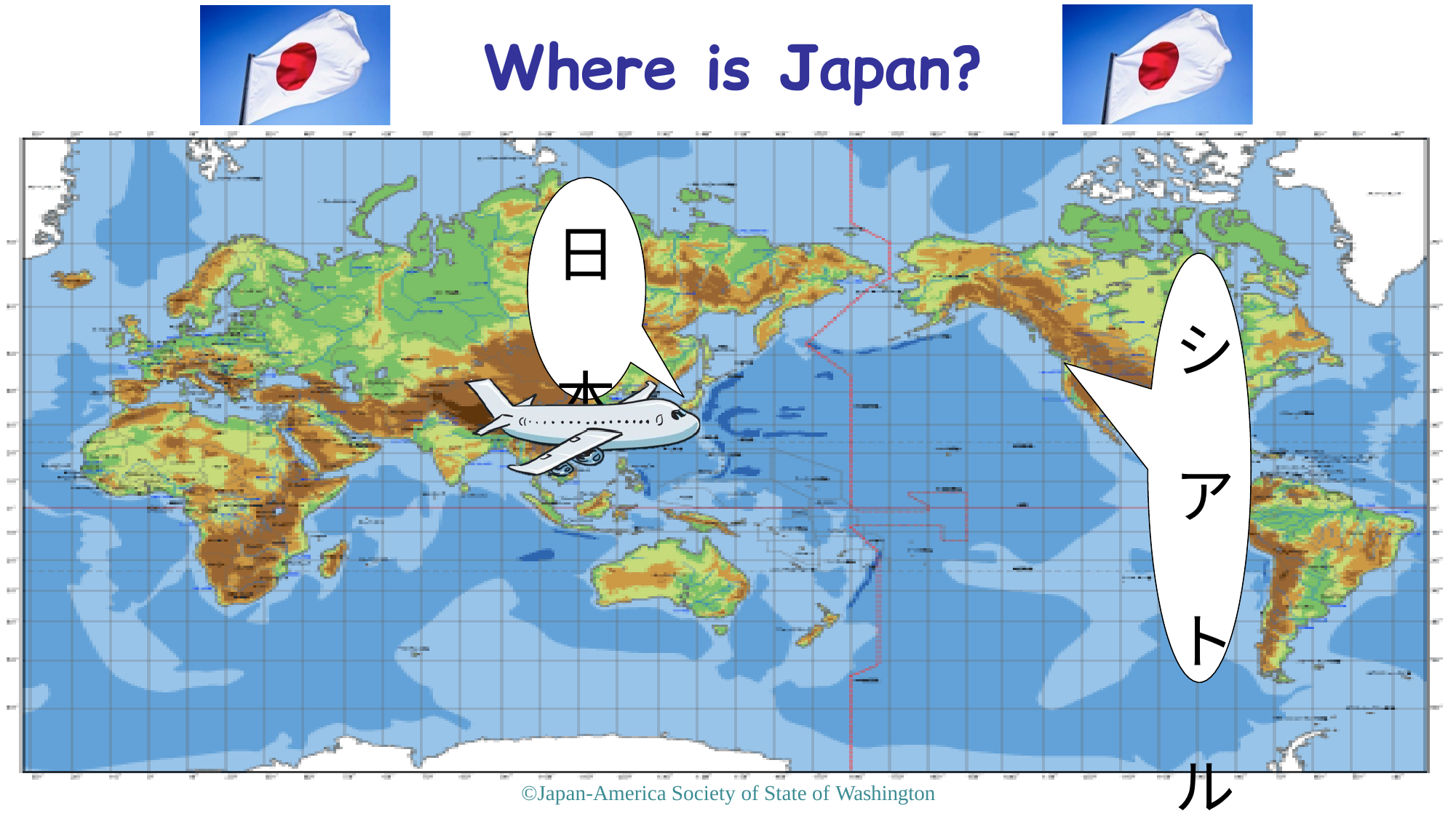

# Where	is	Japan?

日  本

シ  ア  ト  ル

©Japan-America Society of State of Washington